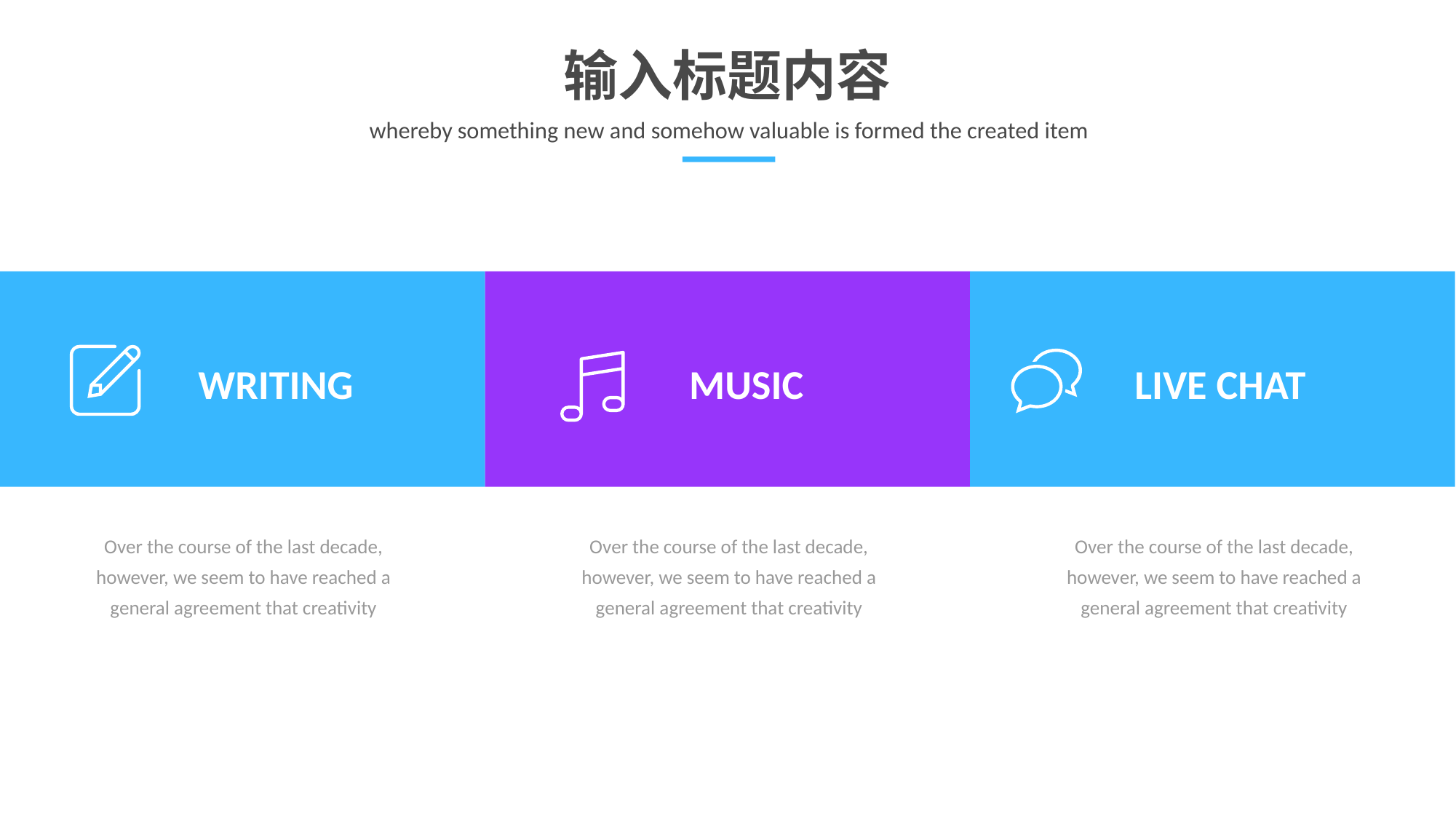

输入标题内容
whereby something new and somehow valuable is formed the created item

WRITING
MUSIC
LIVE CHAT
Over the course of the last decade, however, we seem to have reached a general agreement that creativity
Over the course of the last decade, however, we seem to have reached a general agreement that creativity
Over the course of the last decade, however, we seem to have reached a general agreement that creativity